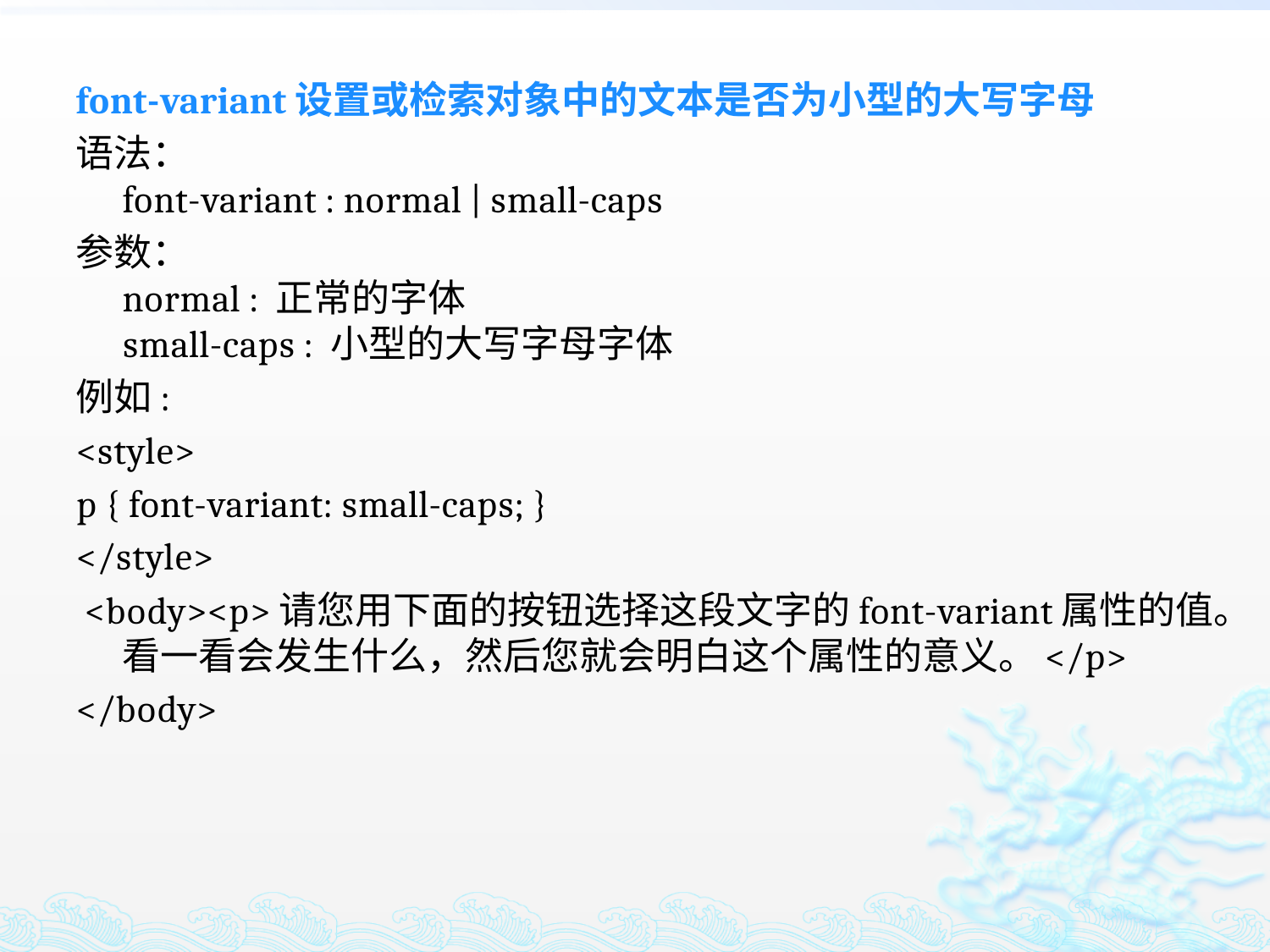

font-variant设置或检索对象中的文本是否为小型的大写字母
语法：
font-variant : normal | small-caps
参数：
normal : 正常的字体
small-caps : 小型的大写字母字体
例如:
<style>
p { font-variant: small-caps; }
</style>
 <body><p>请您用下面的按钮选择这段文字的font-variant属性的值。看一看会发生什么，然后您就会明白这个属性的意义。</p>
</body>